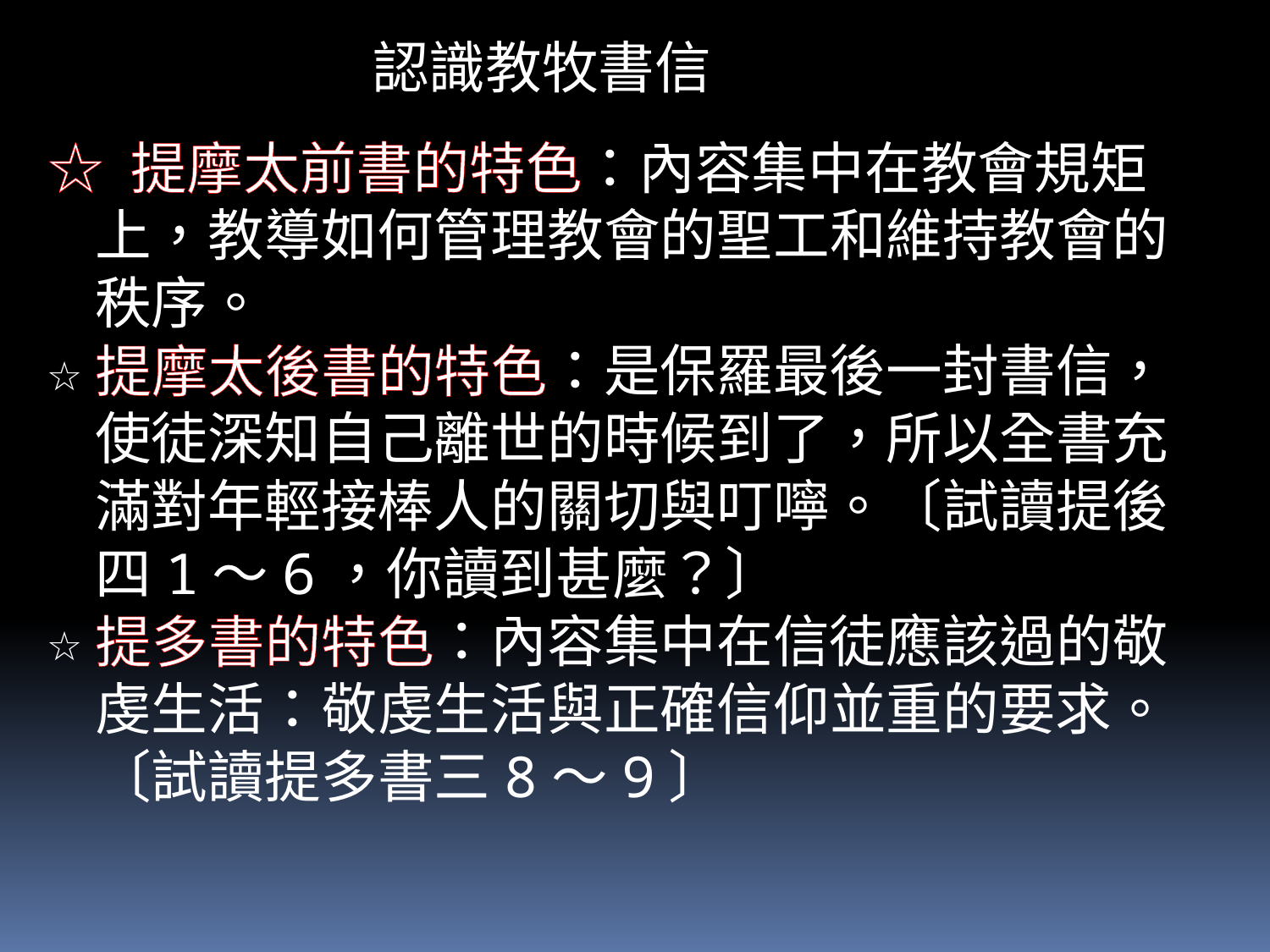

認識教牧書信
☆ 提摩太前書的特色：內容集中在教會規矩上，教導如何管理教會的聖工和維持教會的秩序。
提摩太後書的特色：是保羅最後一封書信，使徒深知自己離世的時候到了，所以全書充滿對年輕接棒人的關切與叮嚀。〔試讀提後四1～6，你讀到甚麼？〕
提多書的特色：內容集中在信徒應該過的敬虔生活：敬虔生活與正確信仰並重的要求。〔試讀提多書三8～9〕